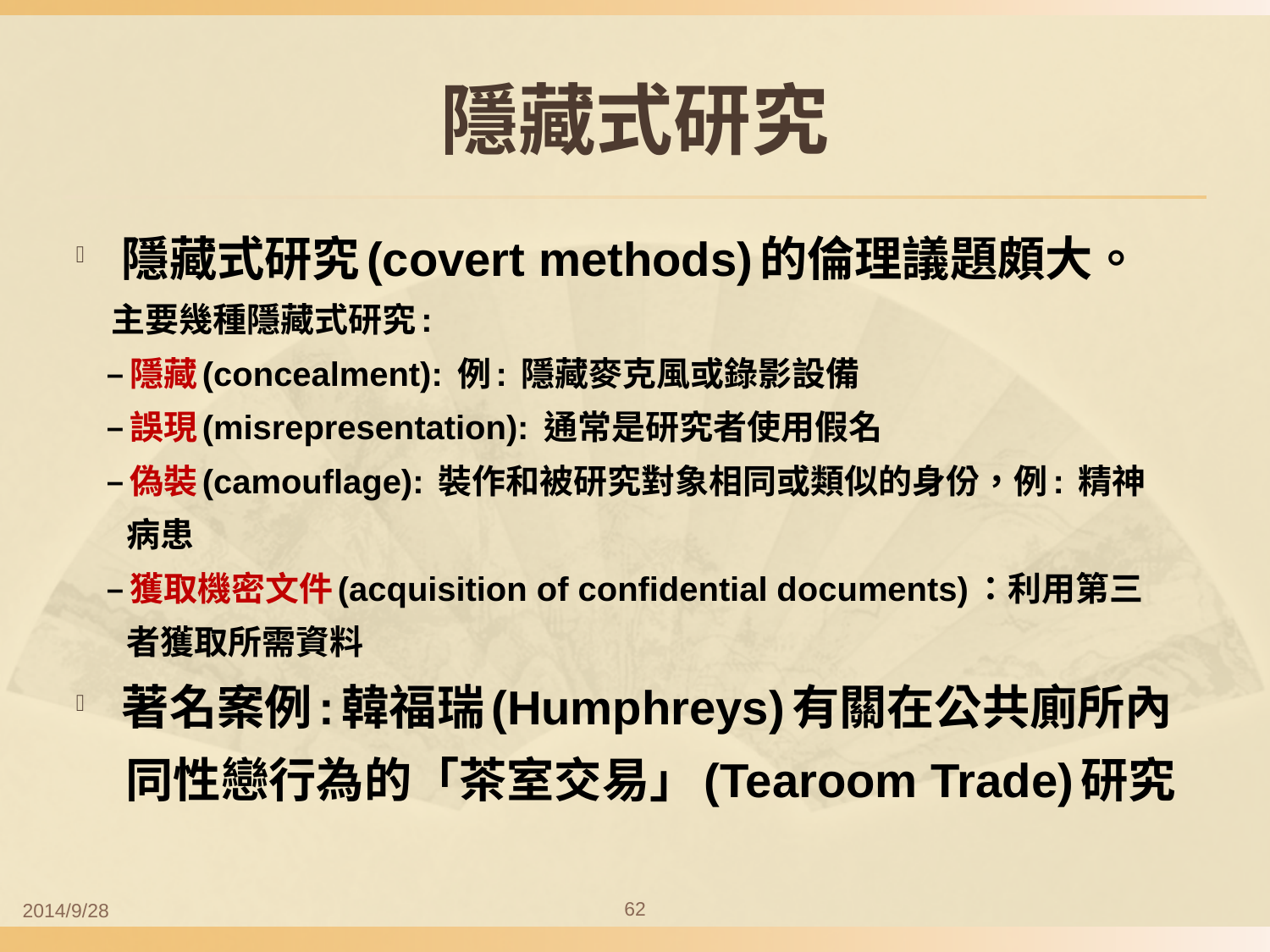

# 隱藏式研究
隱藏式研究(covert methods)的倫理議題頗大。
    主要幾種隱藏式研究:
    –隱藏(concealment): 例: 隱藏麥克風或錄影設備
    –誤現(misrepresentation): 通常是研究者使用假名
    –偽裝(camouflage): 裝作和被研究對象相同或類似的身份，例: 精神
      病患
    –獲取機密文件(acquisition of confidential documents)：利用第三
      者獲取所需資料
著名案例:韓福瑞(Humphreys)有關在公共廁所內
    同性戀行為的「茶室交易」(Tearoom Trade)研究
2014/9/28
62